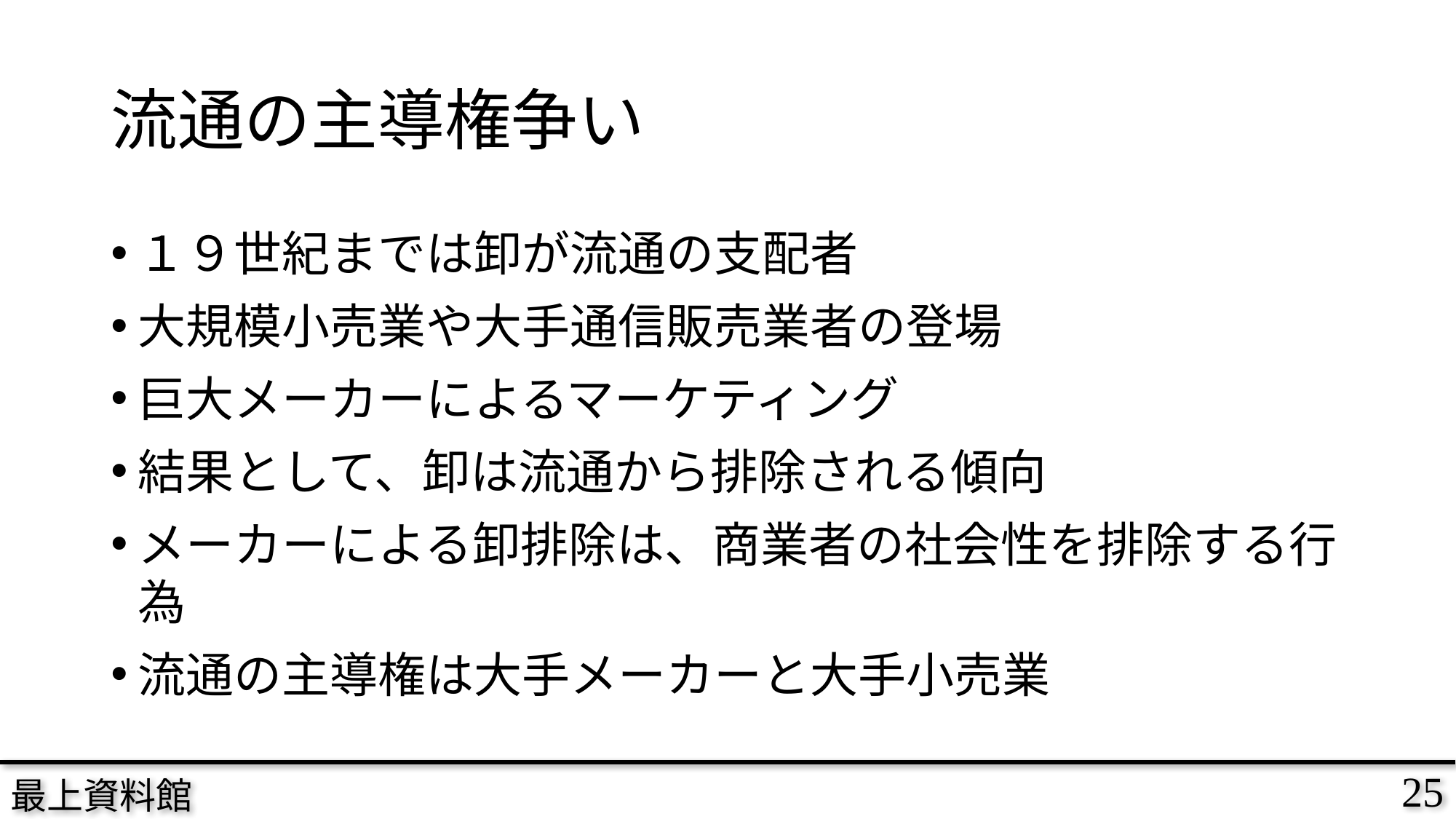

# 流通の主導権争い
１９世紀までは卸が流通の支配者
大規模小売業や大手通信販売業者の登場
巨大メーカーによるマーケティング
結果として、卸は流通から排除される傾向
メーカーによる卸排除は、商業者の社会性を排除する行為
流通の主導権は大手メーカーと大手小売業